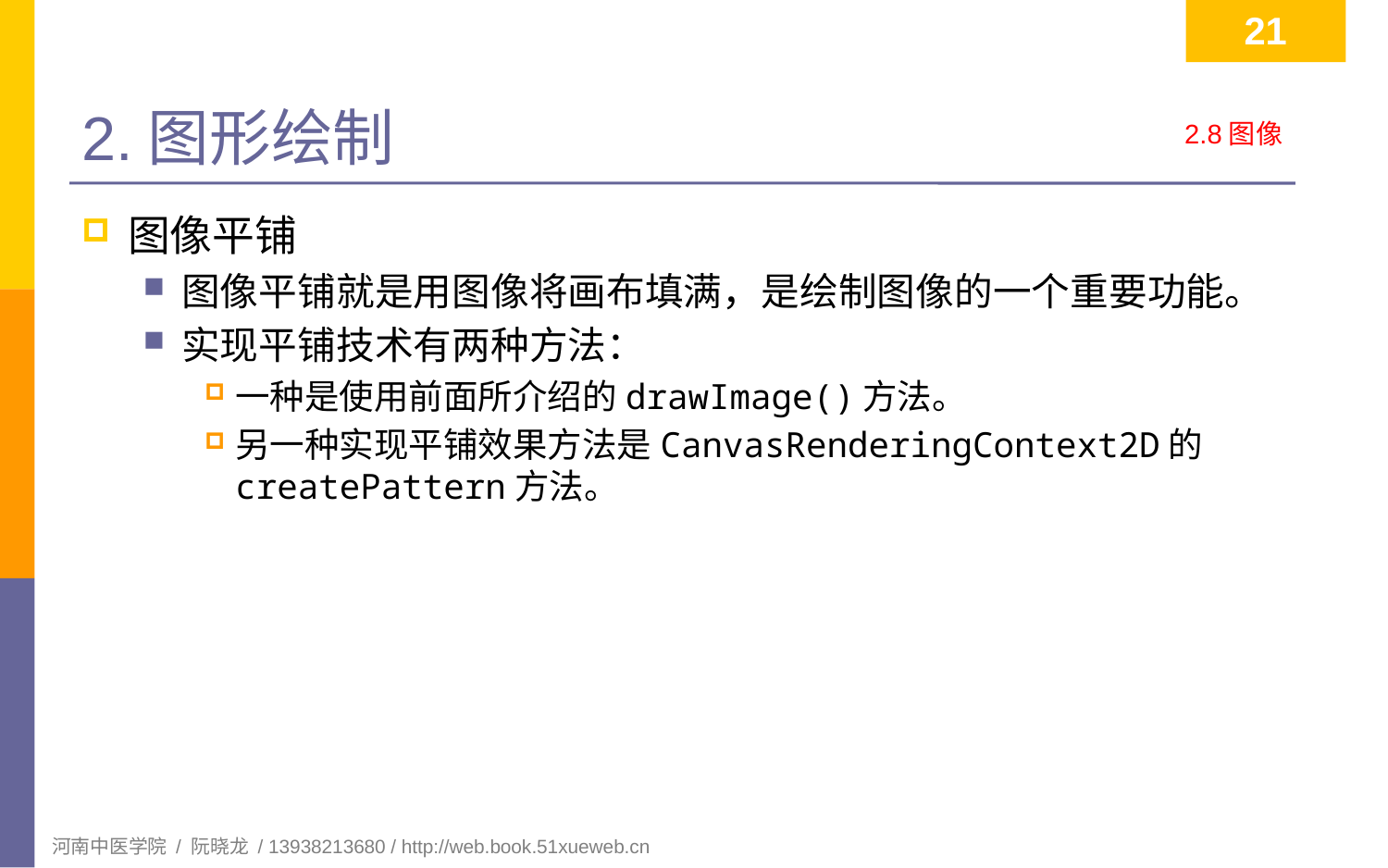

21
# 2.图形绘制
2.8图像
图像平铺
图像平铺就是用图像将画布填满，是绘制图像的一个重要功能。
实现平铺技术有两种方法：
一种是使用前面所介绍的drawImage()方法。
另一种实现平铺效果方法是CanvasRenderingContext2D的createPattern方法。